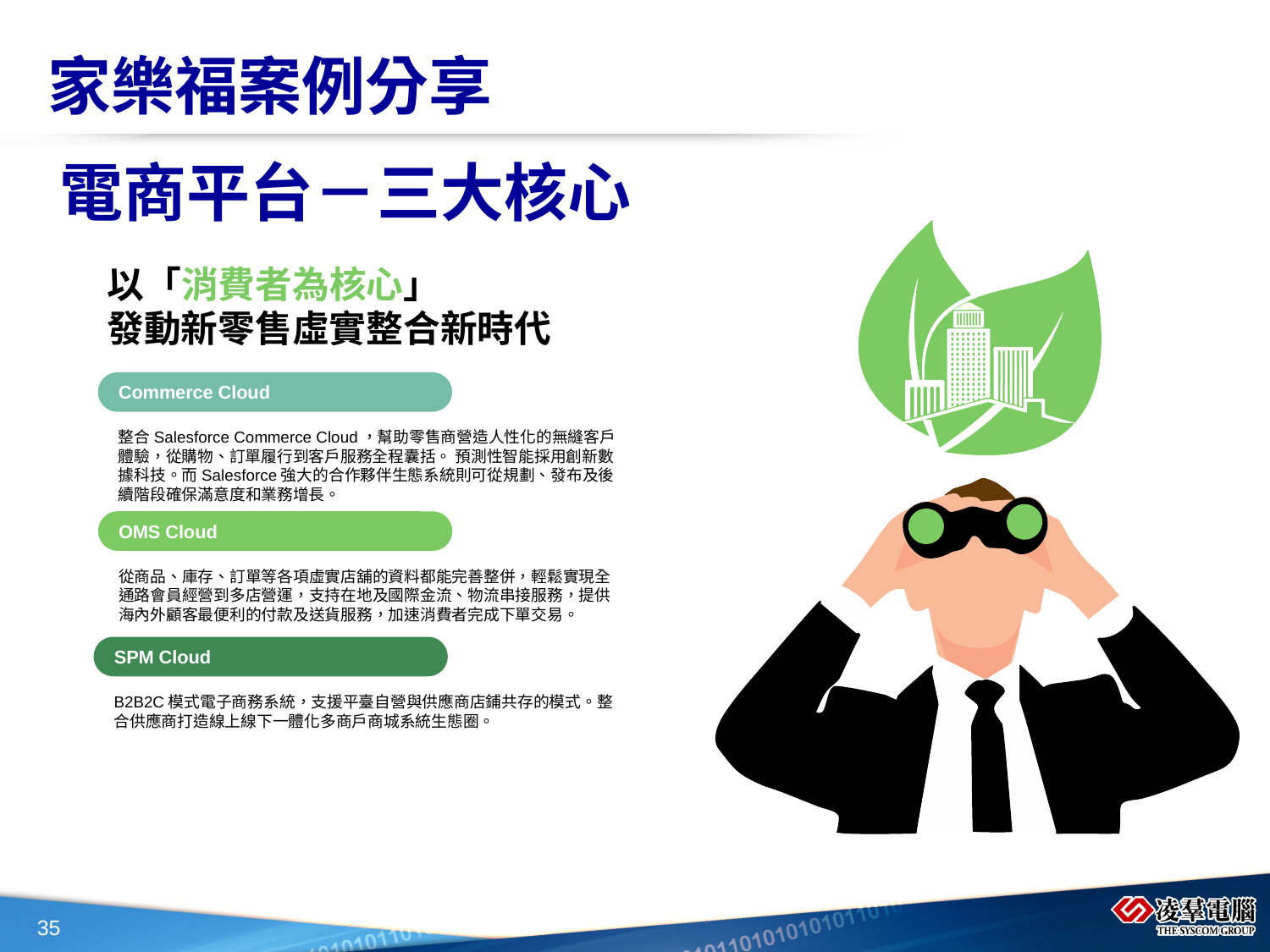

# 家樂福案例分享
電商平台－三大核心

以「消費者為核心」
發動新零售虛實整合新時代

Commerce Cloud
整合Salesforce Commerce Cloud，幫助零售商營造人性化的無縫客戶體驗，從購物、訂單履行到客戶服務全程囊括。 預測性智能採用創新數據科技。而Salesforce強大的合作夥伴生態系統則可從規劃、發布及後續階段確保滿意度和業務增長。

OMS Cloud
從商品、庫存、訂單等各項虛實店舖的資料都能完善整併，輕鬆實現全通路會員經營到多店營運，支持在地及國際金流、物流串接服務，提供海內外顧客最便利的付款及送貨服務，加速消費者完成下單交易。

SPM Cloud
B2B2C模式電子商務系統，支援平臺自營與供應商店鋪共存的模式。整合供應商打造線上線下一體化多商戶商城系統生態圈。
35